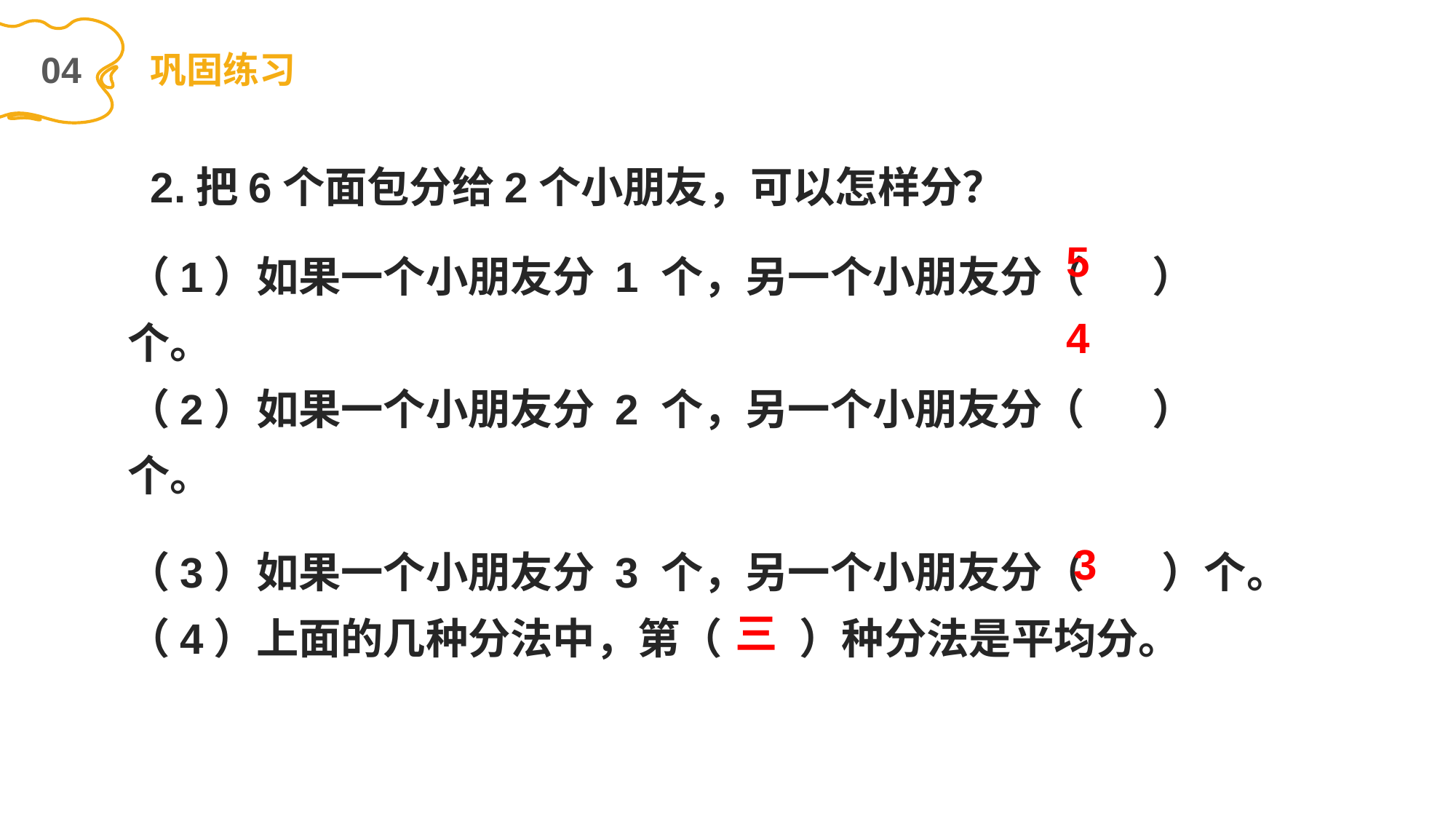

04
巩固练习
2.把6个面包分给2个小朋友，可以怎样分？
（1）如果一个小朋友分 1 个，另一个小朋友分（       ）个。
（2）如果一个小朋友分 2 个，另一个小朋友分（       ）个。
5
4
（3）如果一个小朋友分 3 个，另一个小朋友分（        ）个。
（4）上面的几种分法中，第（        ）种分法是平均分。
3
三